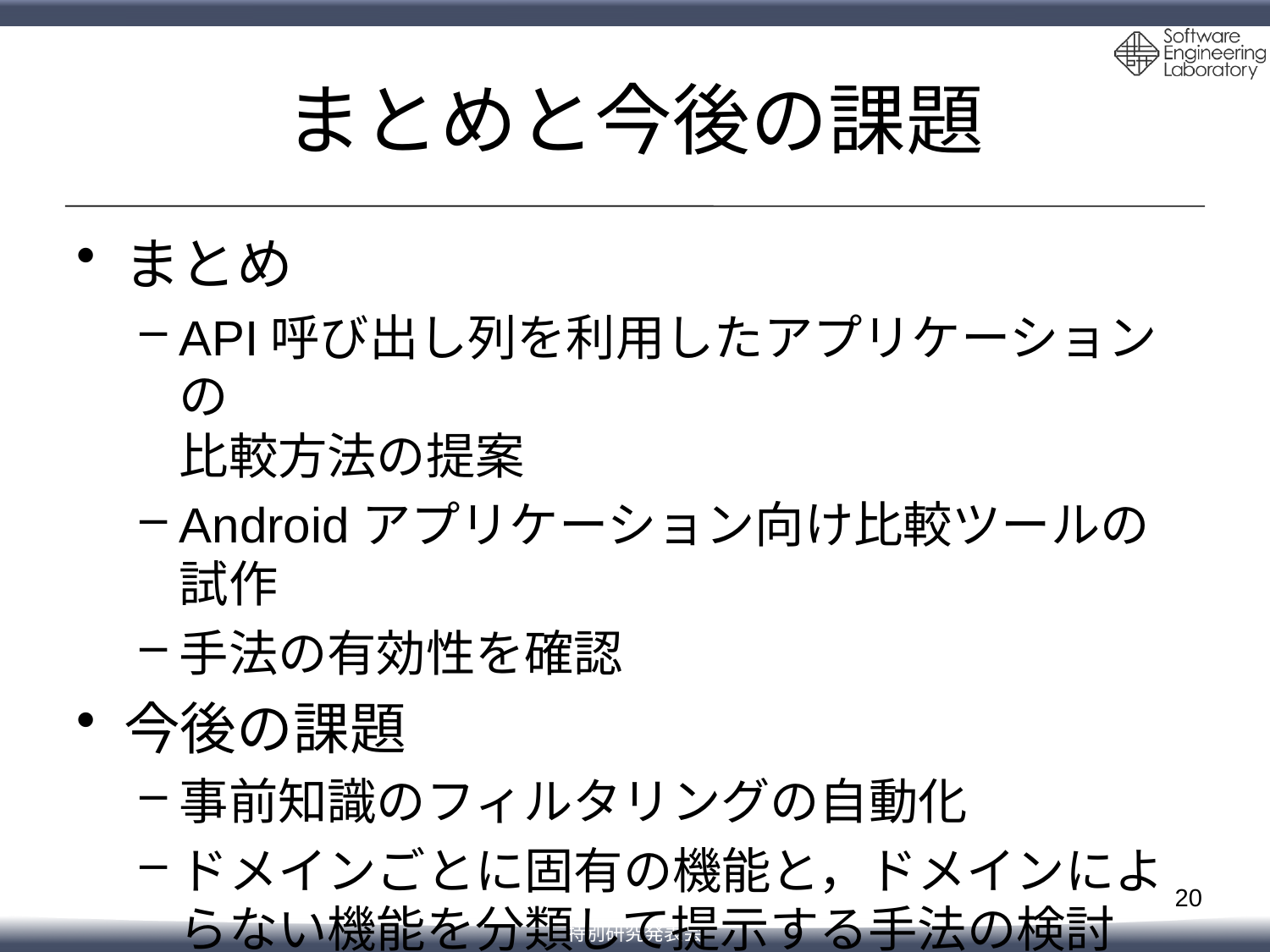

# まとめと今後の課題
まとめ
API呼び出し列を利用したアプリケーションの
比較方法の提案
Androidアプリケーション向け比較ツールの試作
手法の有効性を確認
今後の課題
事前知識のフィルタリングの自動化
ドメインごとに固有の機能と，ドメインによらない機能を分類して提示する手法の検討
20
特別研究発表会